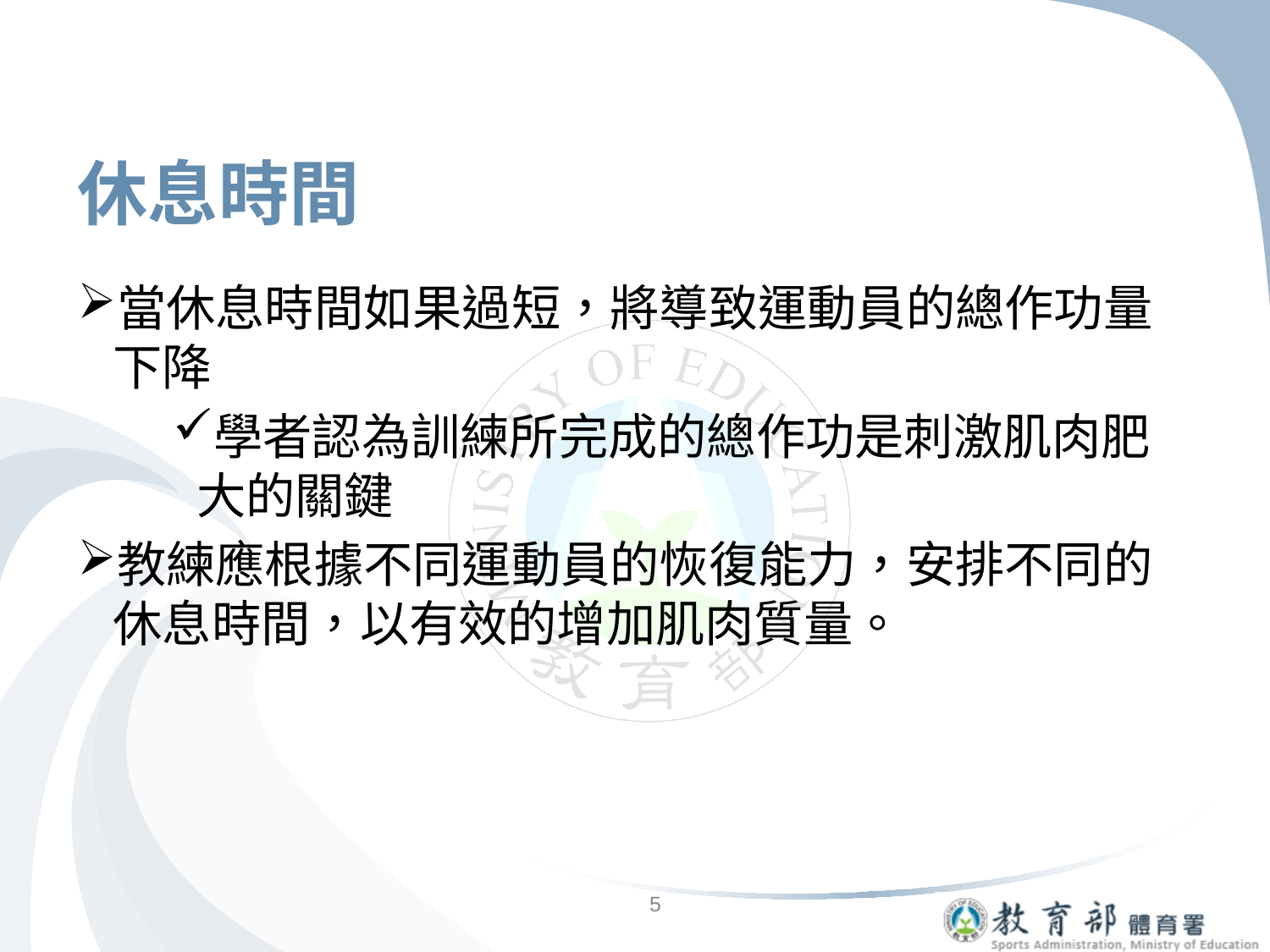

# 休息時間
當休息時間如果過短，將導致運動員的總作功量下降
學者認為訓練所完成的總作功是刺激肌肉肥大的關鍵
教練應根據不同運動員的恢復能力，安排不同的休息時間，以有效的增加肌肉質量。
5